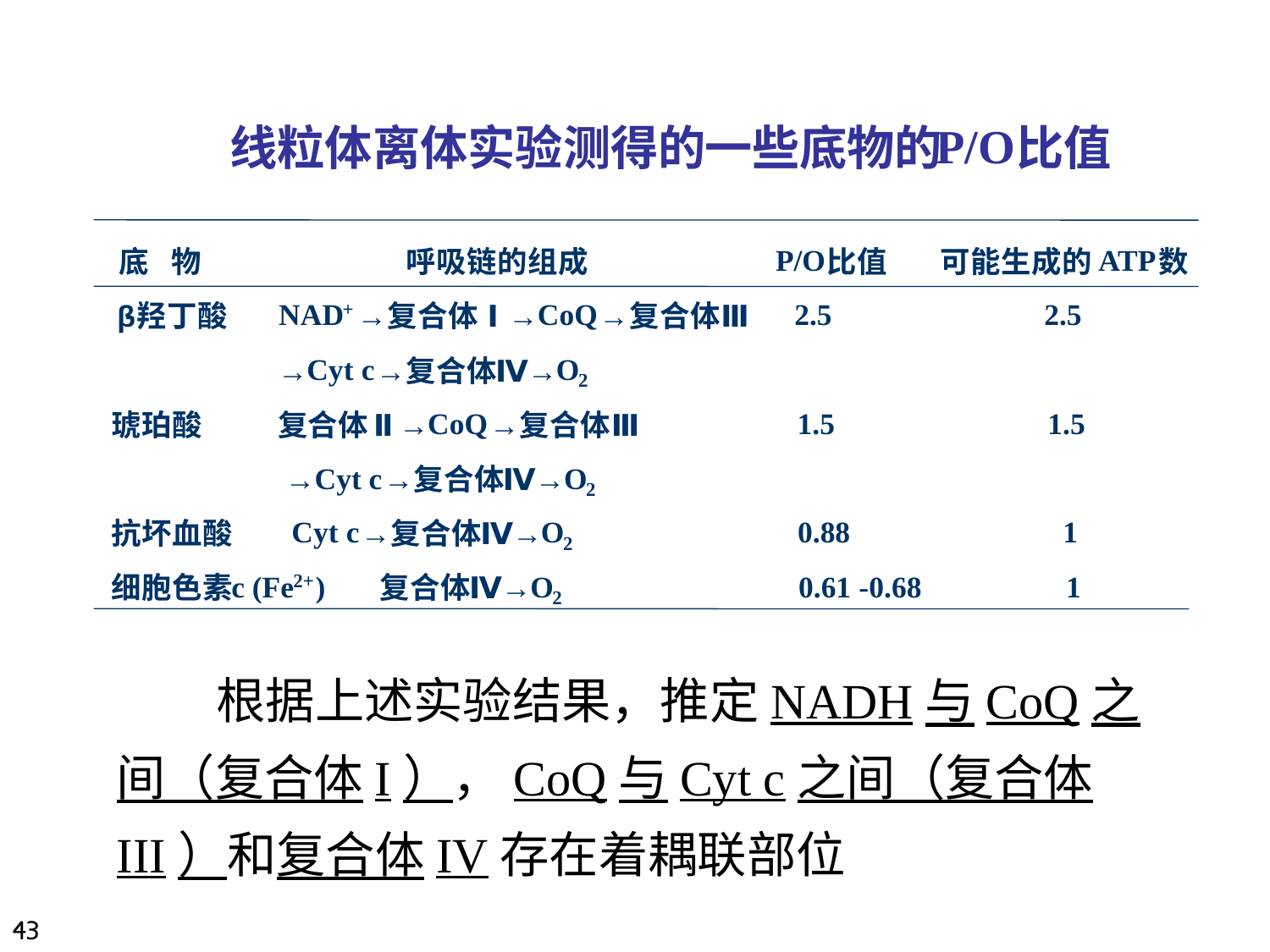

P/O
线
粒
体
离
体
实
验
测
得
的
一
些
底
物
的
比
值

P/O
ATP
底
物
呼
吸
链
的
组
成
比
值
可
能
生
成
的
数

-
NAD
CoQ
2.5
                       2.5
+
β
羟
丁
酸
→
复
合
体
Ⅰ
→
→
复
合
体
Ⅲ

Cyt
c
O
→
→
复
合
体
Ⅳ
→
2
CoQ
   1.5                            1.5
琥
珀
酸
复
合
体
Ⅱ
→
→
复
合
体
Ⅲ
Cyt
c
O
→
→
复
合
体
Ⅳ
→
2
Cyt
c
O
0.88                            1

抗
坏
血
酸
→
复
合
体
Ⅳ
→
2
c (Fe
)
O
0.61
-
0.68                   1
2+
细
胞
色
素
复
合
体
Ⅳ
→
2

        根据上述实验结果，推定NADH与CoQ之间（复合体I），CoQ与Cyt c之间（复合体III）和复合体IV存在着耦联部位
43